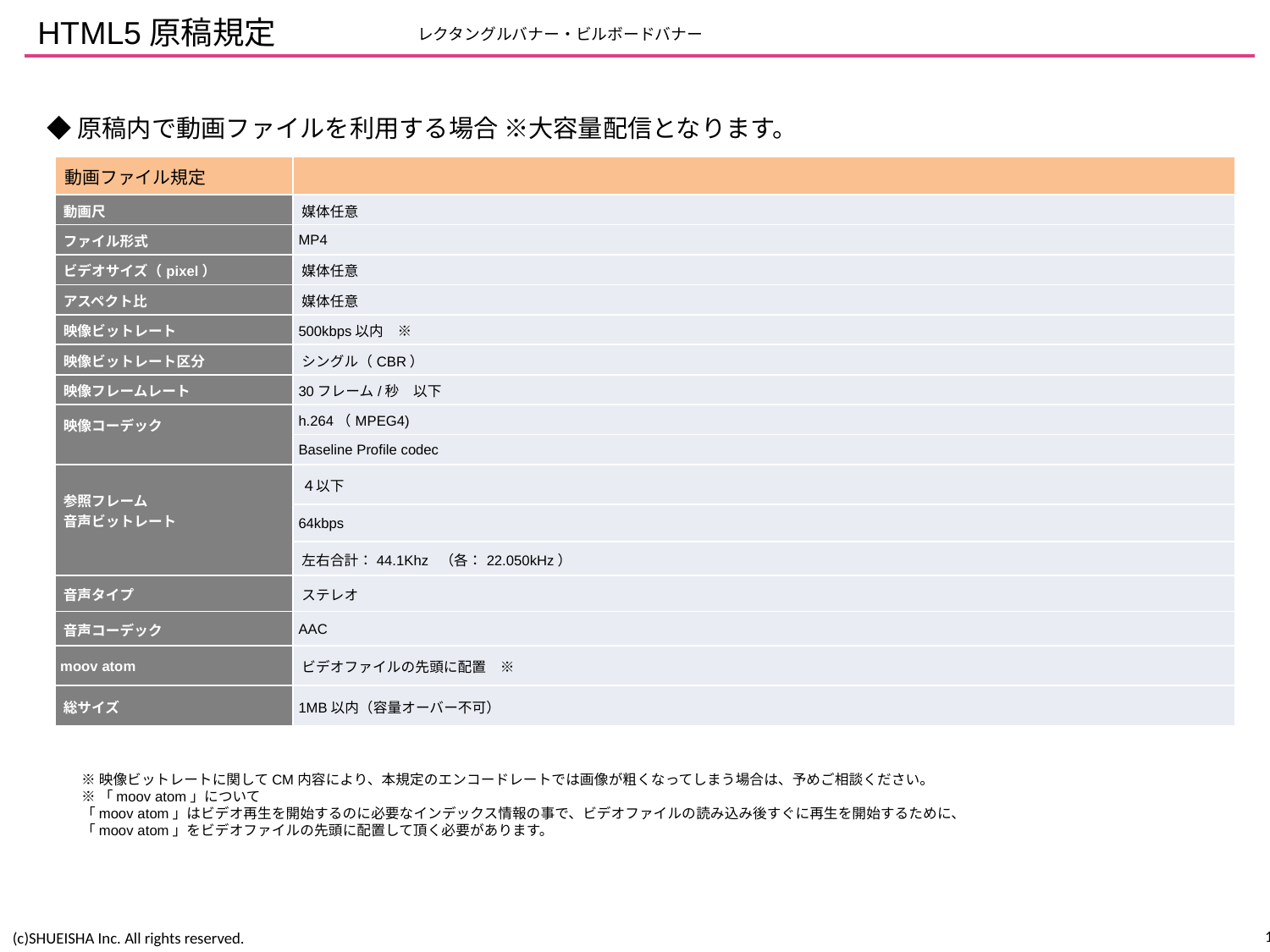

# HTML5原稿規定
レクタングルバナー・ビルボードバナー
◆原稿内で動画ファイルを利用する場合 ※大容量配信となります。
| 動画ファイル規定 |  |
| --- | --- |
| 動画尺 | 媒体任意 |
| ファイル形式 | MP4 |
| ビデオサイズ（pixel） | 媒体任意 |
| アスペクト比 | 媒体任意 |
| 映像ビットレート | 500kbps以内　※ |
| 映像ビットレート区分 | シングル（CBR） |
| 映像フレームレート | 30フレーム/秒　以下 |
| 映像コーデック | h.264（MPEG4) |
|  | Baseline Profile codec |
| 参照フレーム 音声ビットレート | ４以下 |
|  | 64kbps |
|  | 左右合計：44.1Khz （各：22.050kHz） |
| 音声タイプ | ステレオ |
| 音声コーデック | AAC |
| moov atom | ビデオファイルの先頭に配置　※ |
| 総サイズ | 1MB以内（容量オーバー不可） |
※映像ビットレートに関してCM内容により、本規定のエンコードレートでは画像が粗くなってしまう場合は、予めご相談ください。
※「moov atom」について
「moov atom」はビデオ再生を開始するのに必要なインデックス情報の事で、ビデオファイルの読み込み後すぐに再生を開始するために、
「moov atom」をビデオファイルの先頭に配置して頂く必要があります。